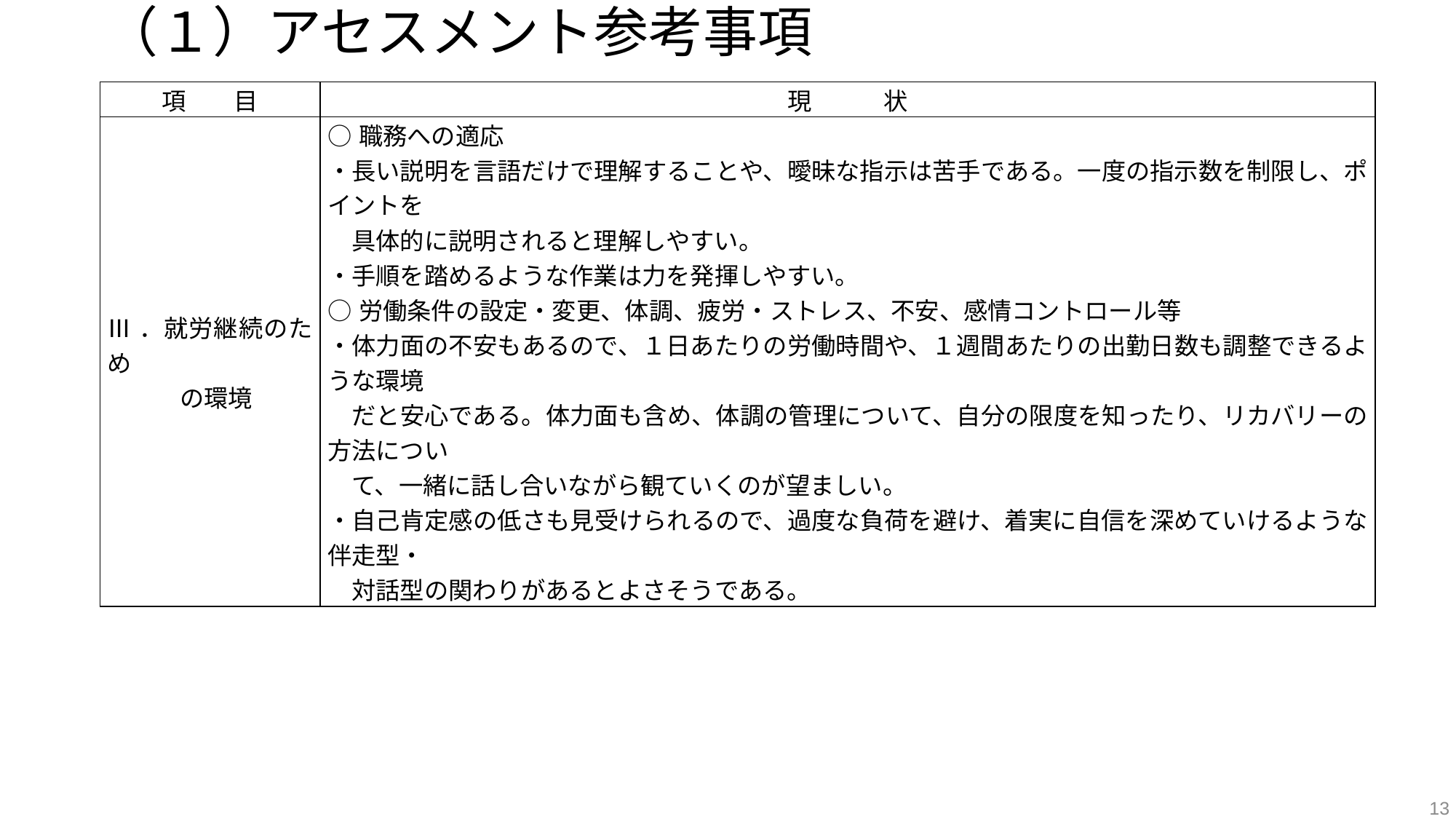

# （１）アセスメント参考事項
| 項　　目 | 現　　　状 |
| --- | --- |
| Ⅲ．就労継続のため 　　　の環境 | ○職務への適応 ・長い説明を言語だけで理解することや、曖昧な指示は苦手である。一度の指示数を制限し、ポイントを 　具体的に説明されると理解しやすい。 ・手順を踏めるような作業は力を発揮しやすい。 ○労働条件の設定・変更、体調、疲労・ストレス、不安、感情コントロール等 ・体力面の不安もあるので、１日あたりの労働時間や、１週間あたりの出勤日数も調整できるような環境 　だと安心である。体力面も含め、体調の管理について、自分の限度を知ったり、リカバリーの方法につい 　て、一緒に話し合いながら観ていくのが望ましい。 ・自己肯定感の低さも見受けられるので、過度な負荷を避け、着実に自信を深めていけるような伴走型・ 　対話型の関わりがあるとよさそうである。 |
13